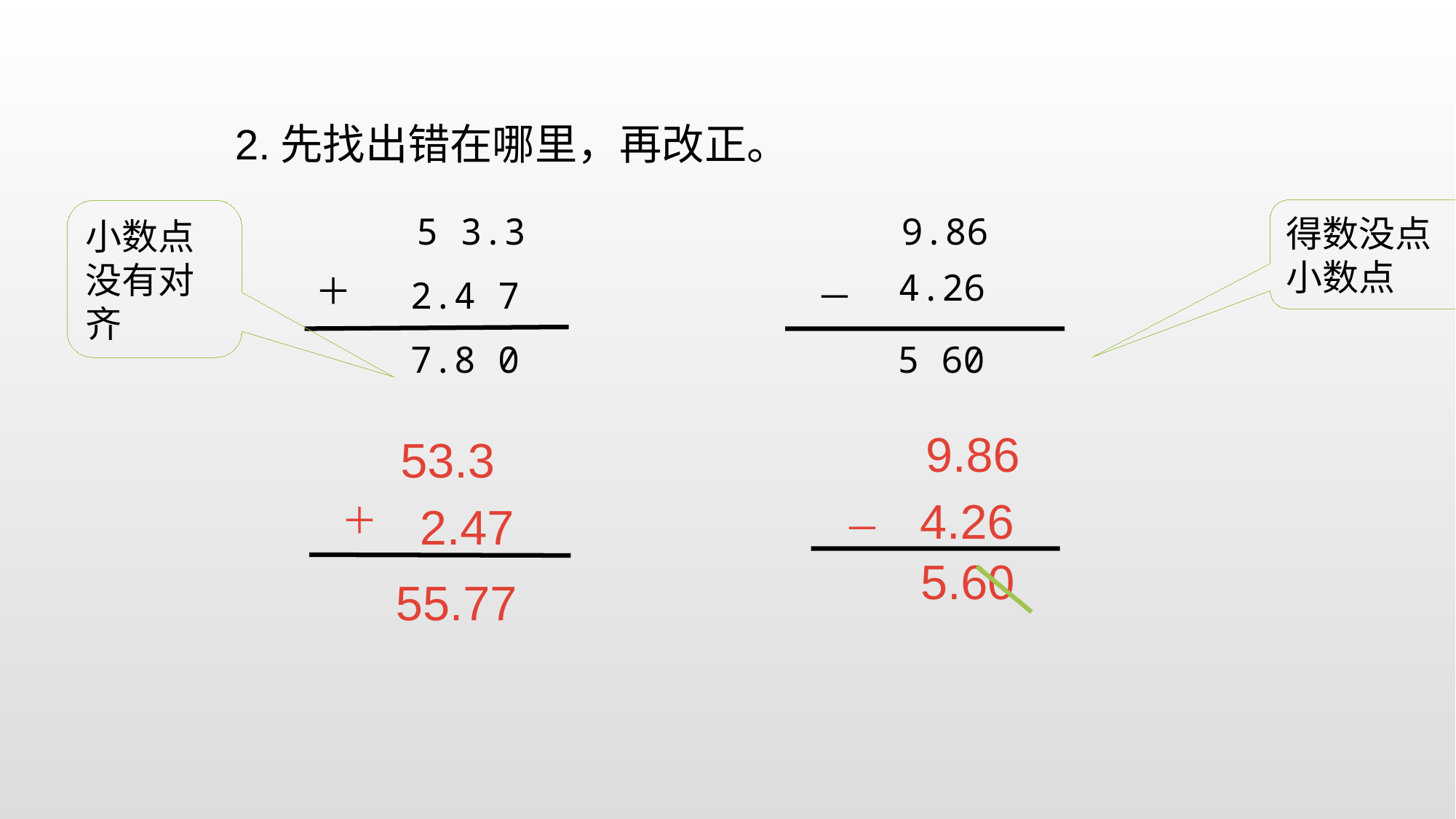

2.先找出错在哪里，再改正。
5 3.3
＋
2.4 7

7.8 0
9.86
4.26
－

5 60
得数没点小数点
小数点没有对齐
9.86
4.26
－
5.60

53.3
2.47
＋

55.77